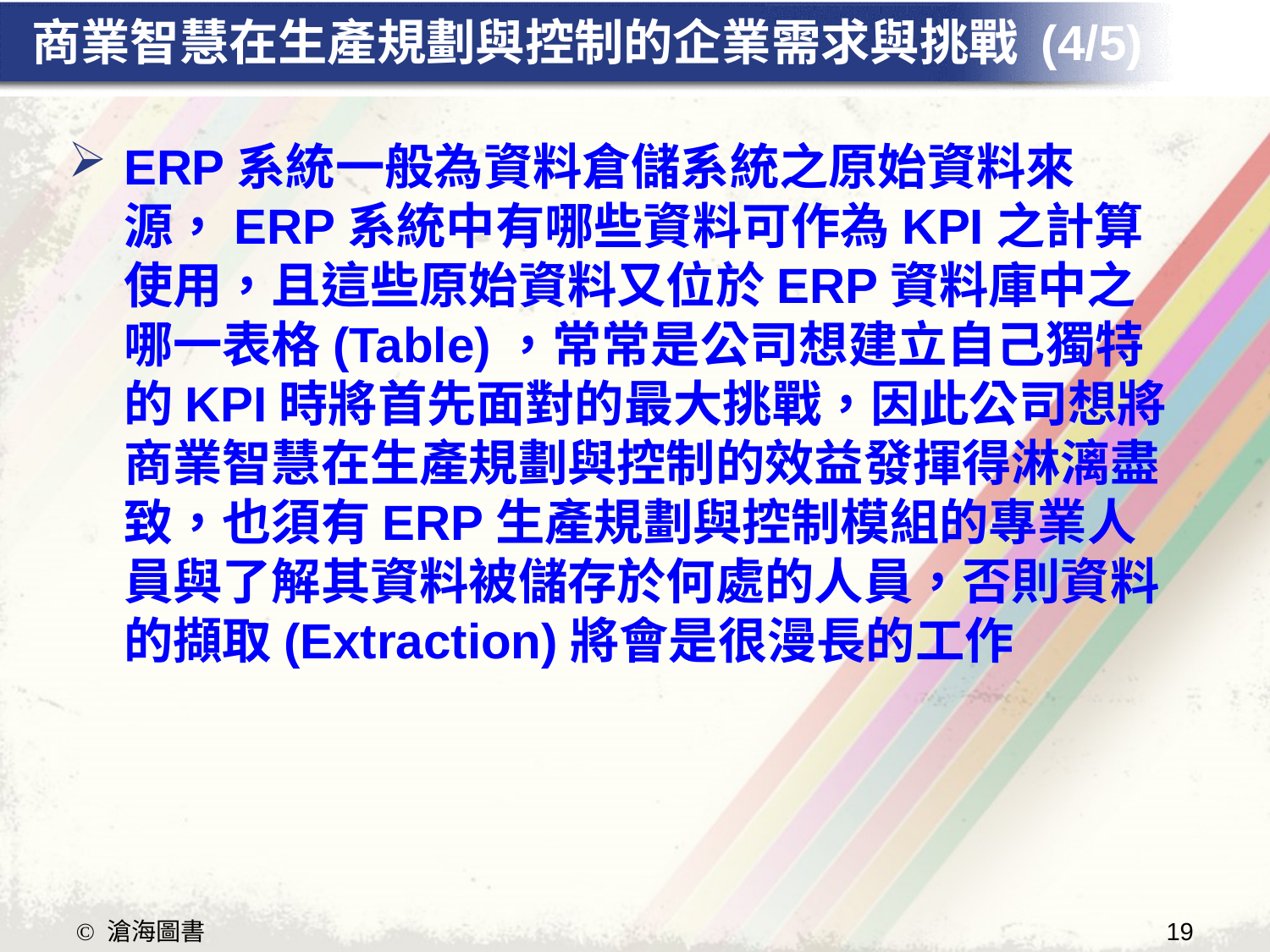

# 商業智慧在生產規劃與控制的企業需求與挑戰 (4/5)
ERP系統一般為資料倉儲系統之原始資料來源，ERP系統中有哪些資料可作為KPI之計算使用，且這些原始資料又位於ERP資料庫中之哪一表格(Table)，常常是公司想建立自己獨特的KPI時將首先面對的最大挑戰，因此公司想將商業智慧在生產規劃與控制的效益發揮得淋漓盡致，也須有ERP生產規劃與控制模組的專業人員與了解其資料被儲存於何處的人員，否則資料的擷取(Extraction)將會是很漫長的工作

19